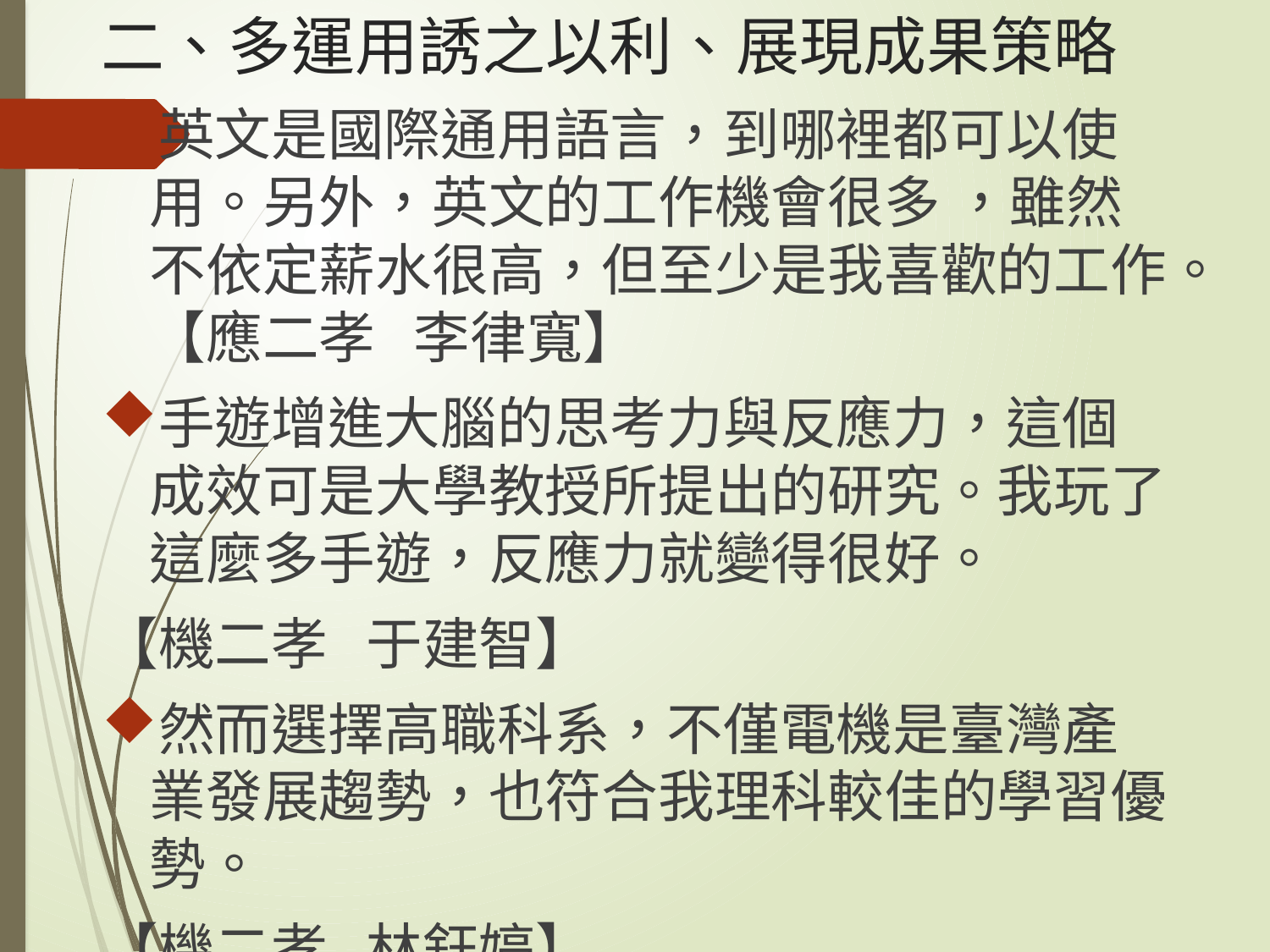

# 二、多運用誘之以利、展現成果策略
英文是國際通用語言，到哪裡都可以使用。另外，英文的工作機會很多 ，雖然不依定薪水很高，但至少是我喜歡的工作。【應二孝   李律寬】
手遊增進大腦的思考力與反應力，這個成效可是大學教授所提出的研究。我玩了這麼多手遊，反應力就變得很好。
【機二孝   于建智】
然而選擇高職科系，不僅電機是臺灣產業發展趨勢，也符合我理科較佳的學習優勢。
【機二孝   林鈺婷】